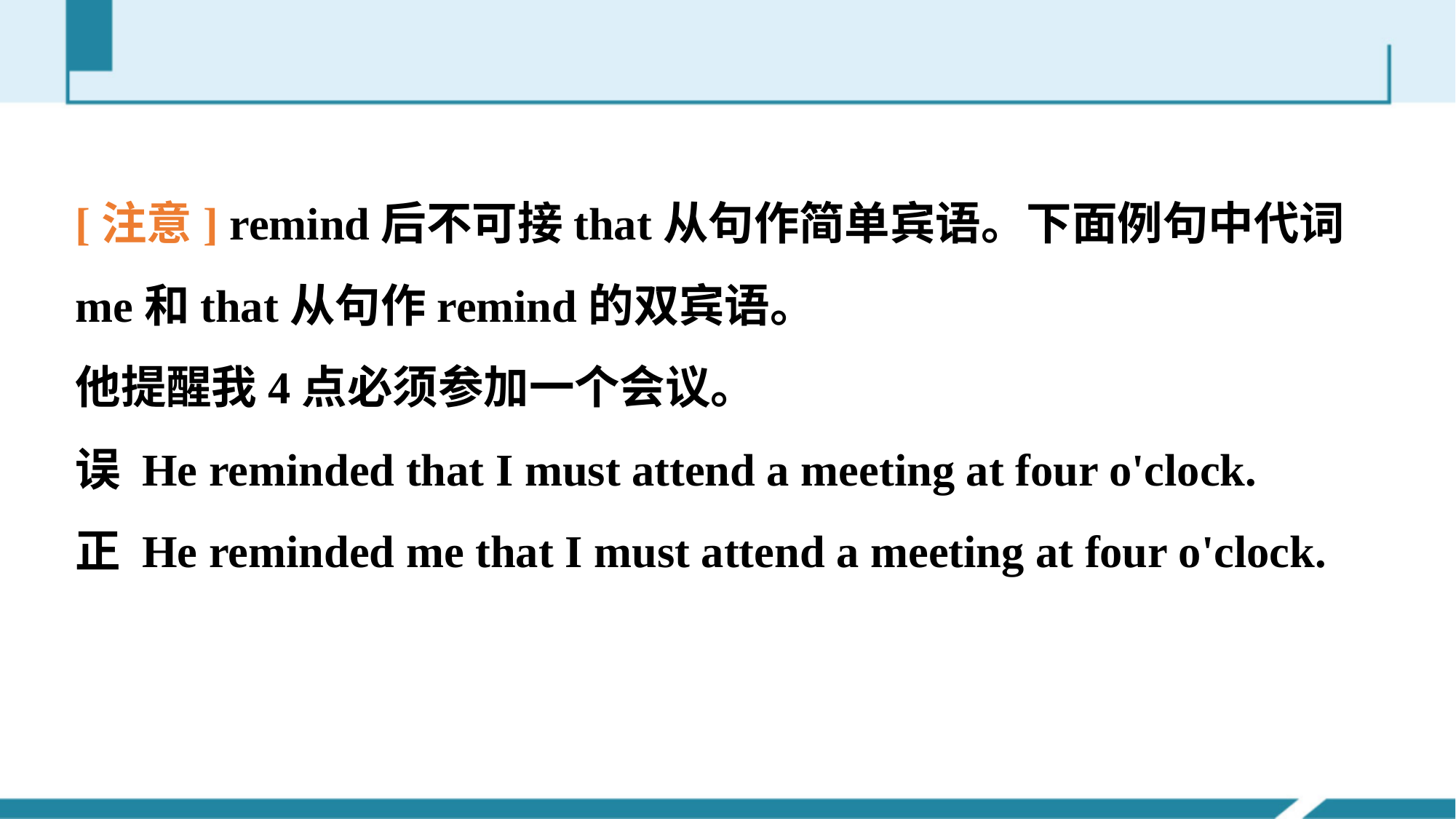

[注意] remind后不可接that从句作简单宾语。下面例句中代词me和that从句作remind的双宾语。
他提醒我4点必须参加一个会议。
误 He reminded that I must attend a meeting at four o'clock.
正 He reminded me that I must attend a meeting at four o'clock.